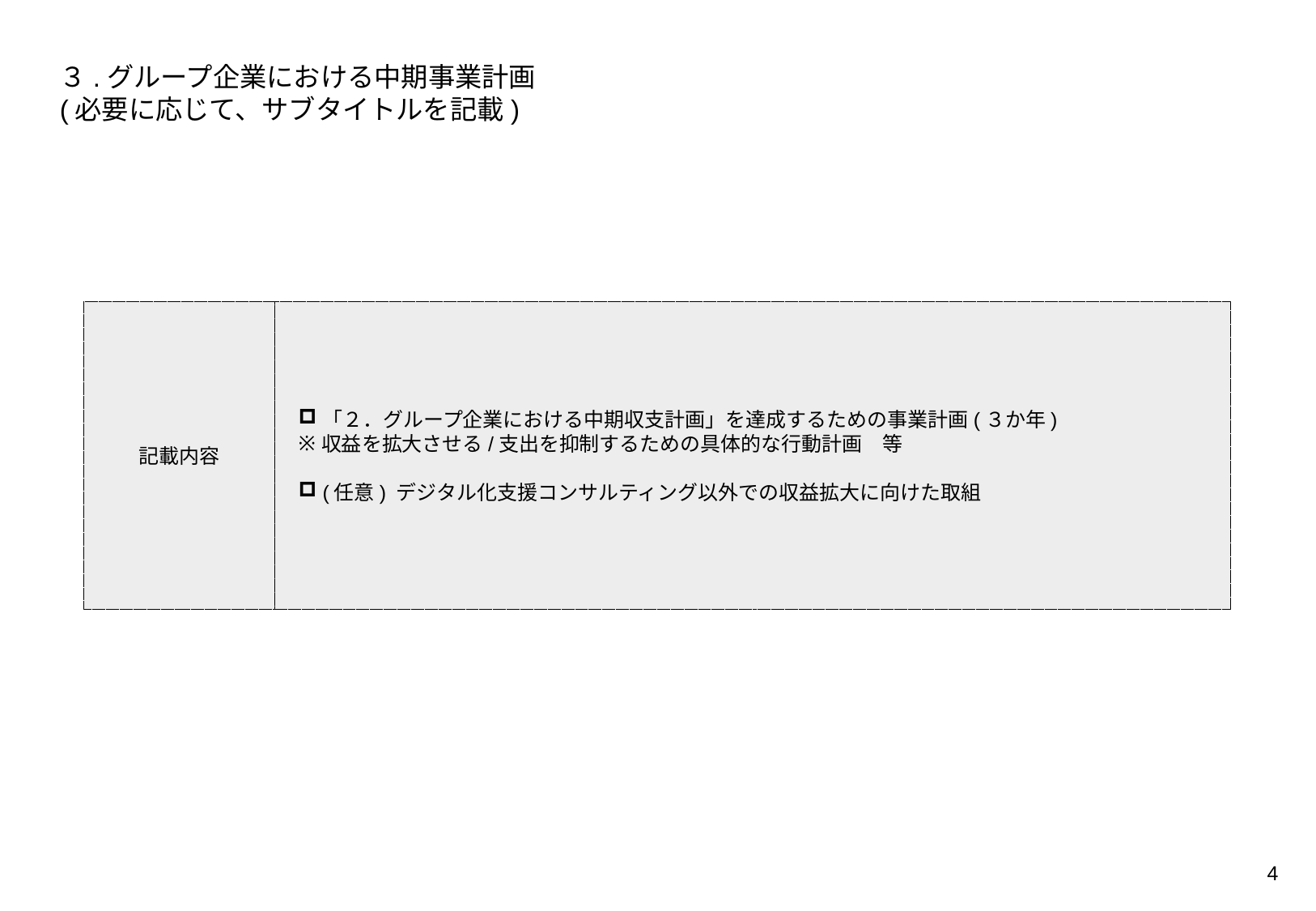

３.グループ企業における中期事業計画
(必要に応じて、サブタイトルを記載)
記載内容
「２．グループ企業における中期収支計画」を達成するための事業計画(３か年)
収益を拡大させる/支出を抑制するための具体的な行動計画　等

(任意) デジタル化支援コンサルティング以外での収益拡大に向けた取組
4